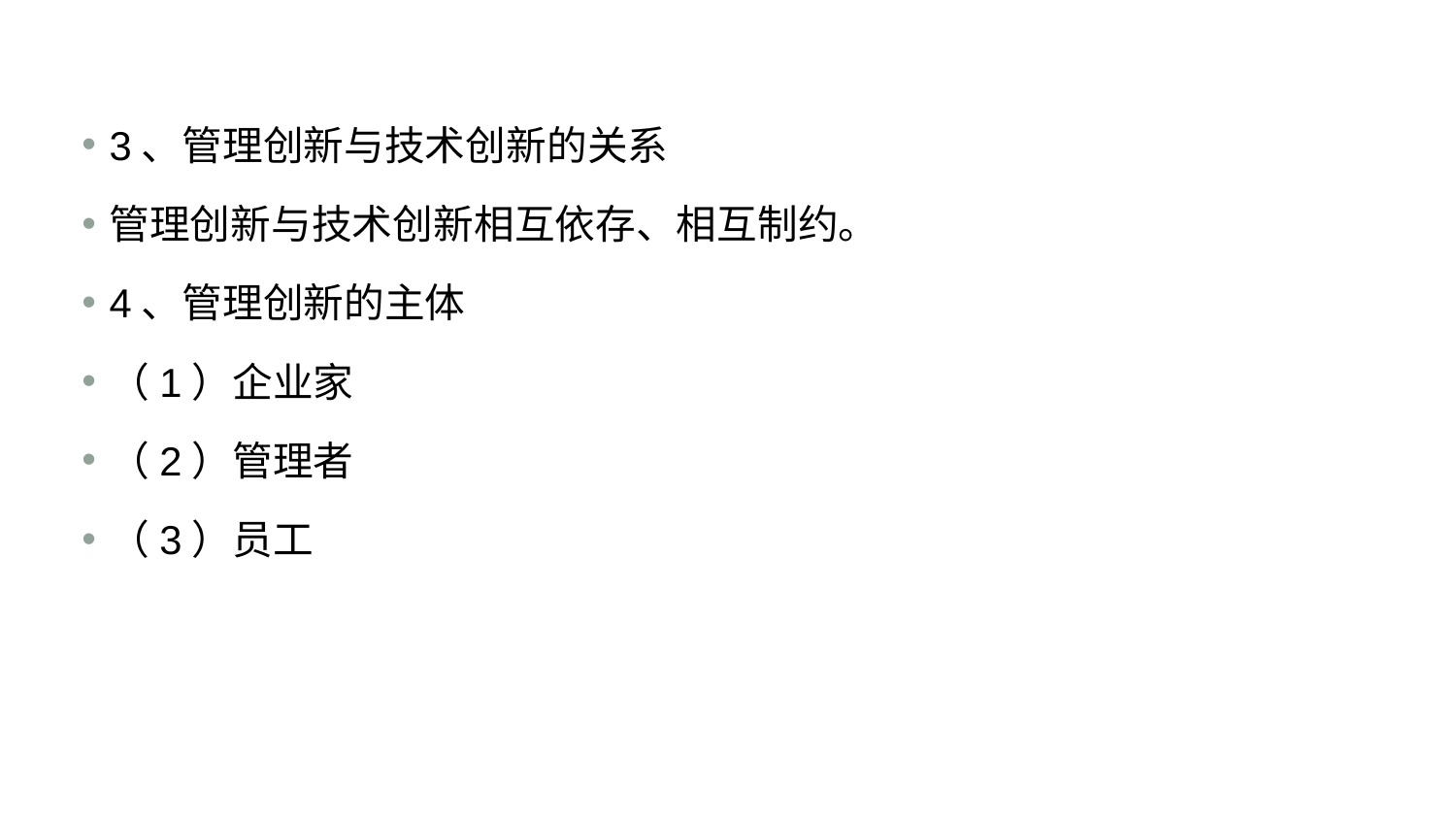

#
3、管理创新与技术创新的关系
管理创新与技术创新相互依存、相互制约。
4、管理创新的主体
（1）企业家
（2）管理者
（3）员工